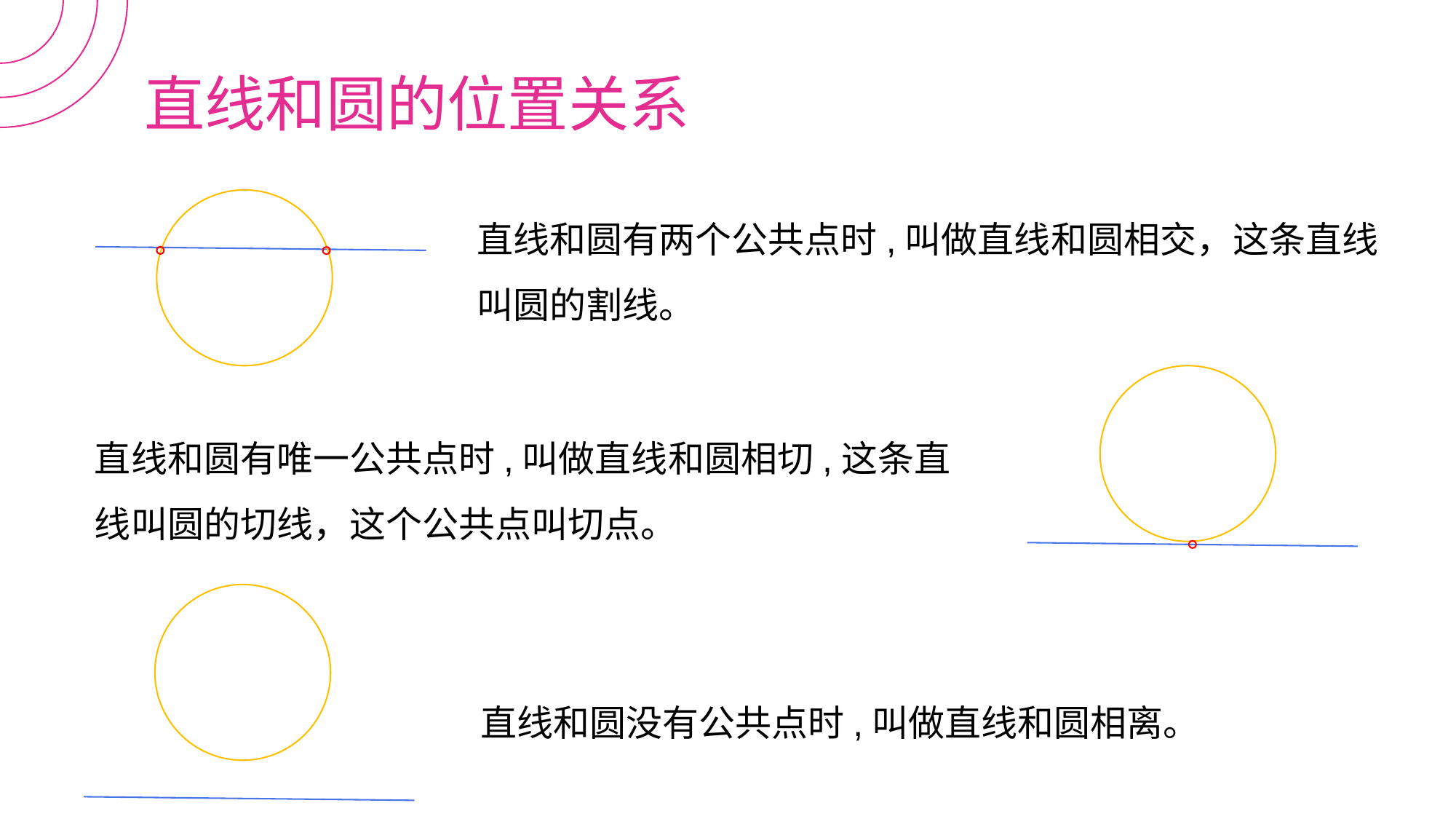

直线和圆的位置关系
直线和圆有两个公共点时,叫做直线和圆相交，这条直线叫圆的割线。

直线和圆有唯一公共点时,叫做直线和圆相切,这条直线叫圆的切线，这个公共点叫切点。

直线和圆没有公共点时,叫做直线和圆相离。